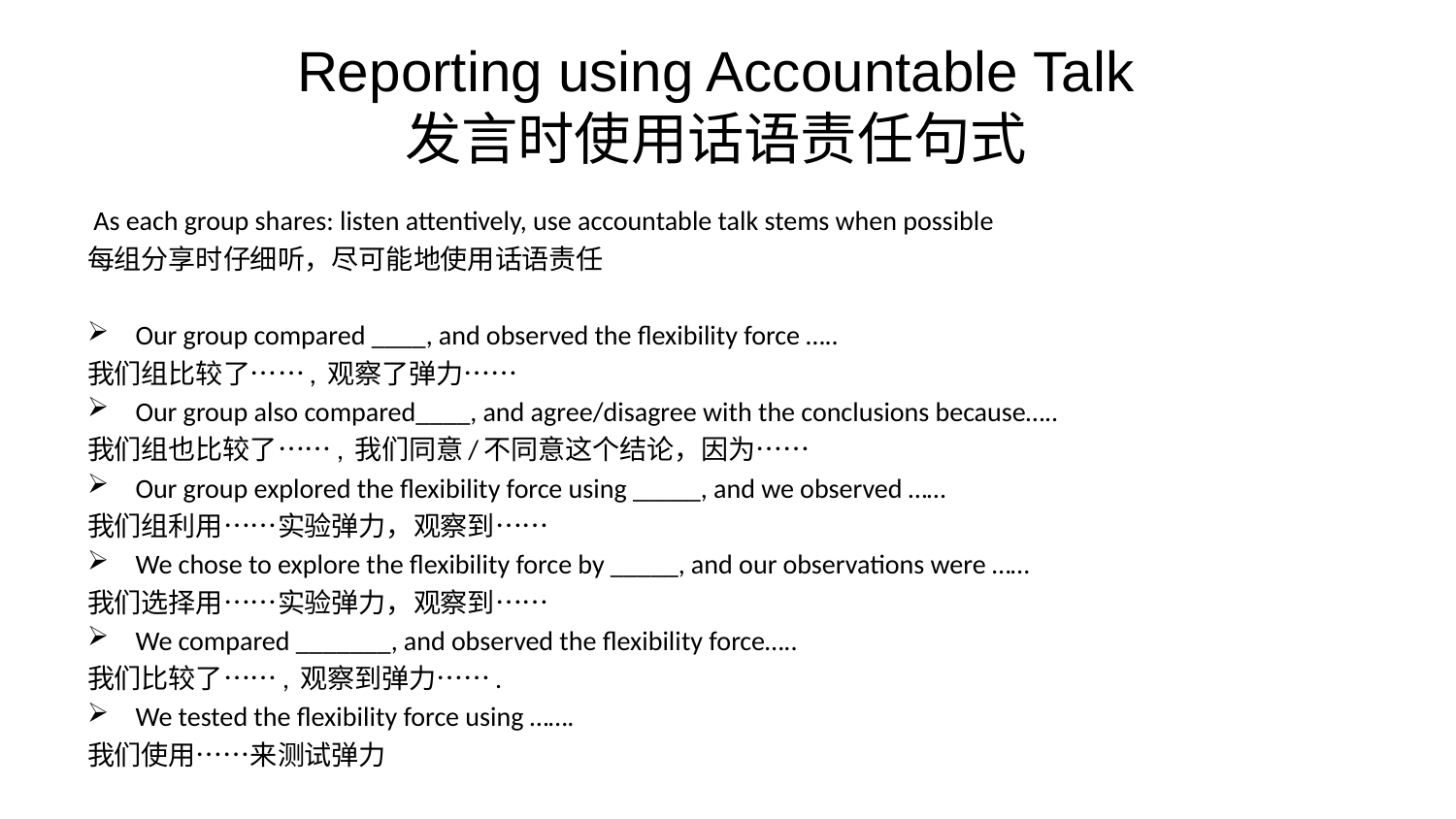

# Reporting using Accountable Talk 发言时使用话语责任句式
 As each group shares: listen attentively, use accountable talk stems when possible
每组分享时仔细听，尽可能地使用话语责任

Our group compared ____, and observed the flexibility force …..
我们组比较了……, 观察了弹力……
Our group also compared____, and agree/disagree with the conclusions because…..
我们组也比较了……, 我们同意/不同意这个结论，因为……
Our group explored the flexibility force using _____, and we observed ……
我们组利用……实验弹力，观察到……
We chose to explore the flexibility force by _____, and our observations were ……
我们选择用……实验弹力，观察到……
We compared _______, and observed the flexibility force…..
我们比较了……, 观察到弹力…….
We tested the flexibility force using …….
我们使用……来测试弹力